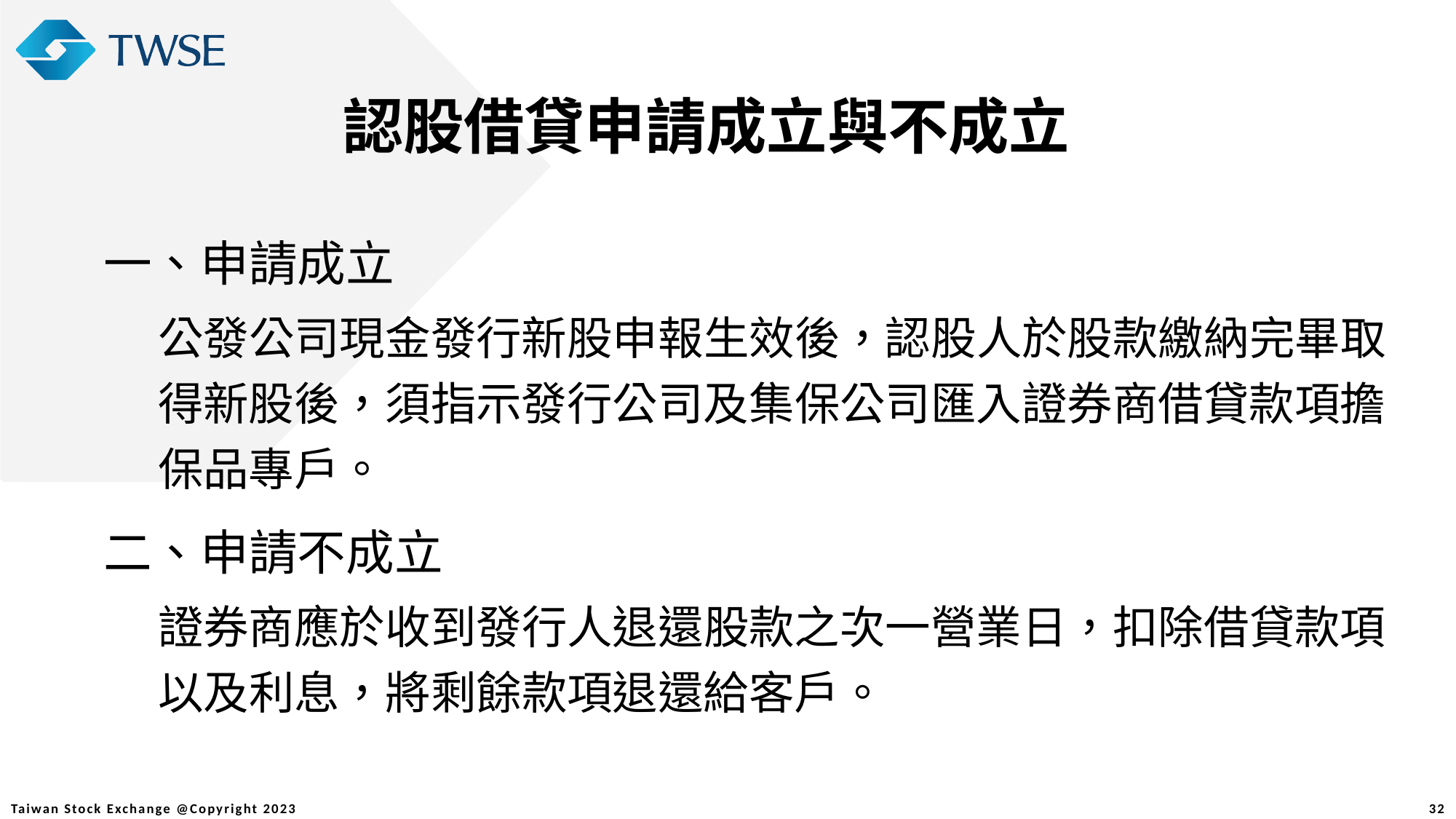

認股借貸申請成立與不成立
一、申請成立
公發公司現金發行新股申報生效後，認股人於股款繳納完畢取得新股後，須指示發行公司及集保公司匯入證券商借貸款項擔保品專戶。
二、申請不成立
證券商應於收到發行人退還股款之次一營業日，扣除借貸款項以及利息，將剩餘款項退還給客戶。

32